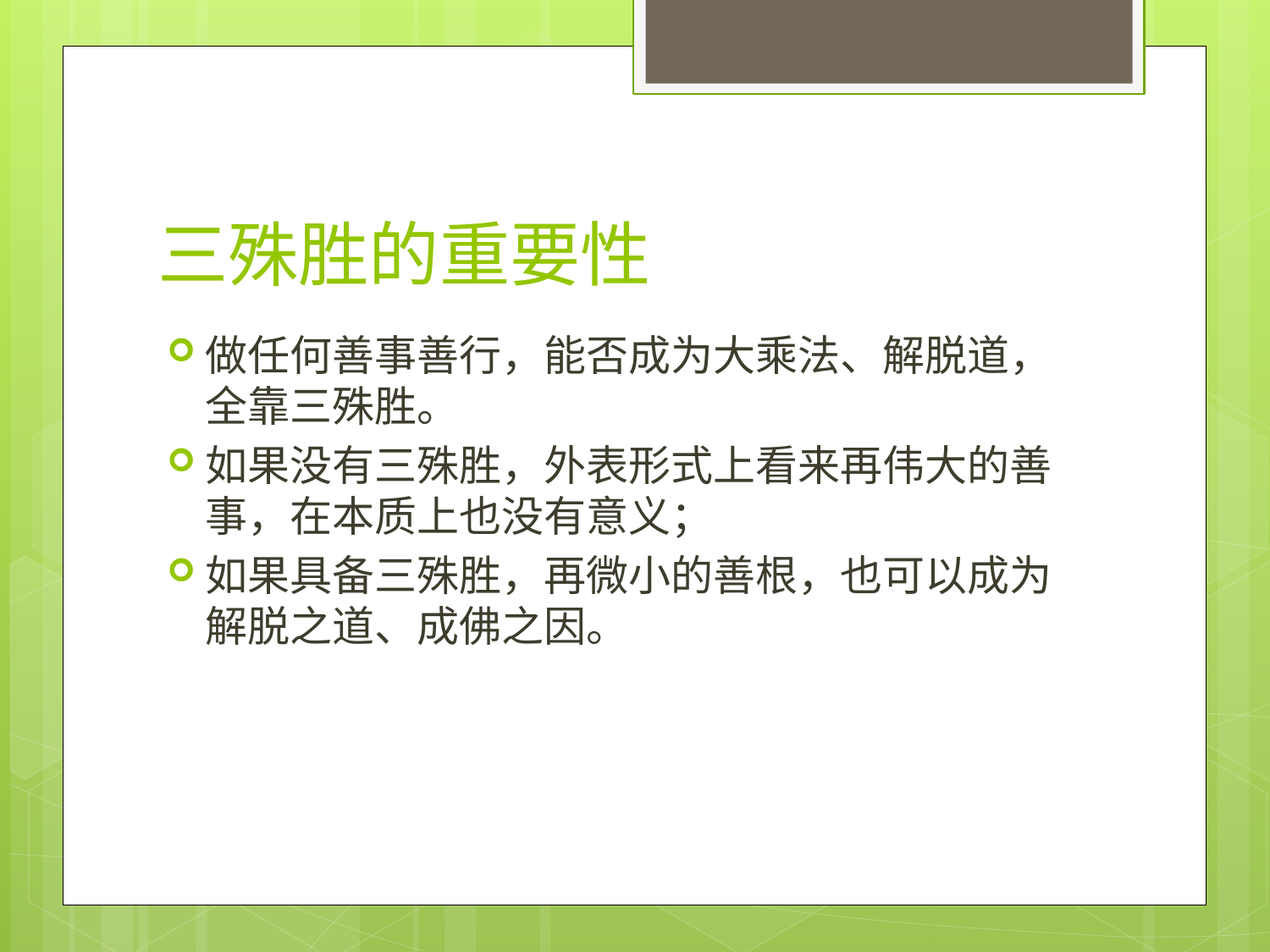

# 三殊胜的重要性
做任何善事善行，能否成为大乘法、解脱道，全靠三殊胜。
如果没有三殊胜，外表形式上看来再伟大的善事，在本质上也没有意义；
如果具备三殊胜，再微小的善根，也可以成为解脱之道、成佛之因。